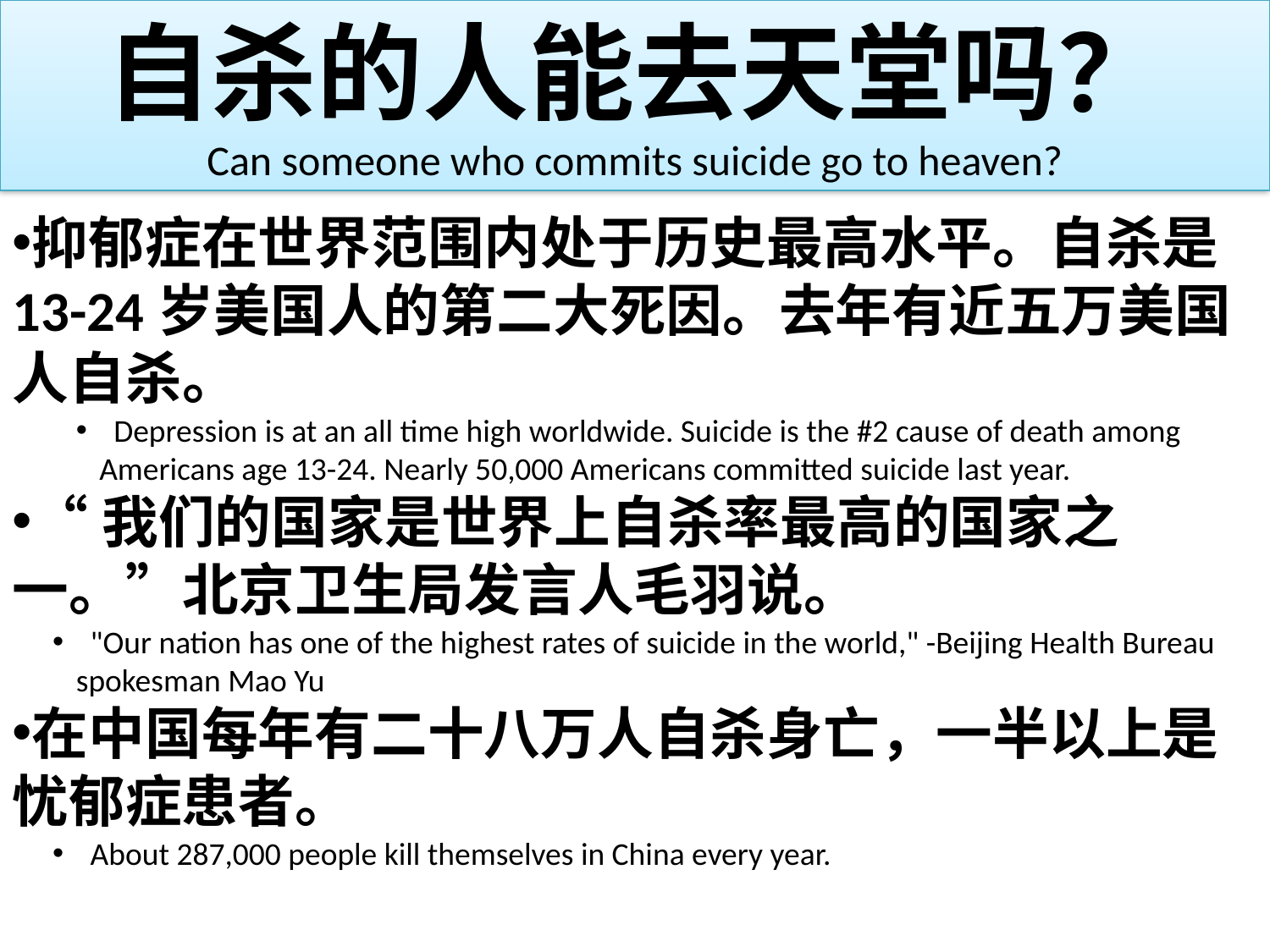

自杀的人能去天堂吗？
Can someone who commits suicide go to heaven?
抑郁症在世界范围内处于历史最高水平。自杀是13-24岁美国人的第二大死因。去年有近五万美国人自杀。
  Depression is at an all time high worldwide. Suicide is the #2 cause of death among Americans age 13-24. Nearly 50,000 Americans committed suicide last year.
“我们的国家是世界上自杀率最高的国家之一。”北京卫生局发言人毛羽说。
  "Our nation has one of the highest rates of suicide in the world," -Beijing Health Bureau spokesman Mao Yu
在中国每年有二十八万人自杀身亡，一半以上是忧郁症患者。
  About 287,000 people kill themselves in China every year.